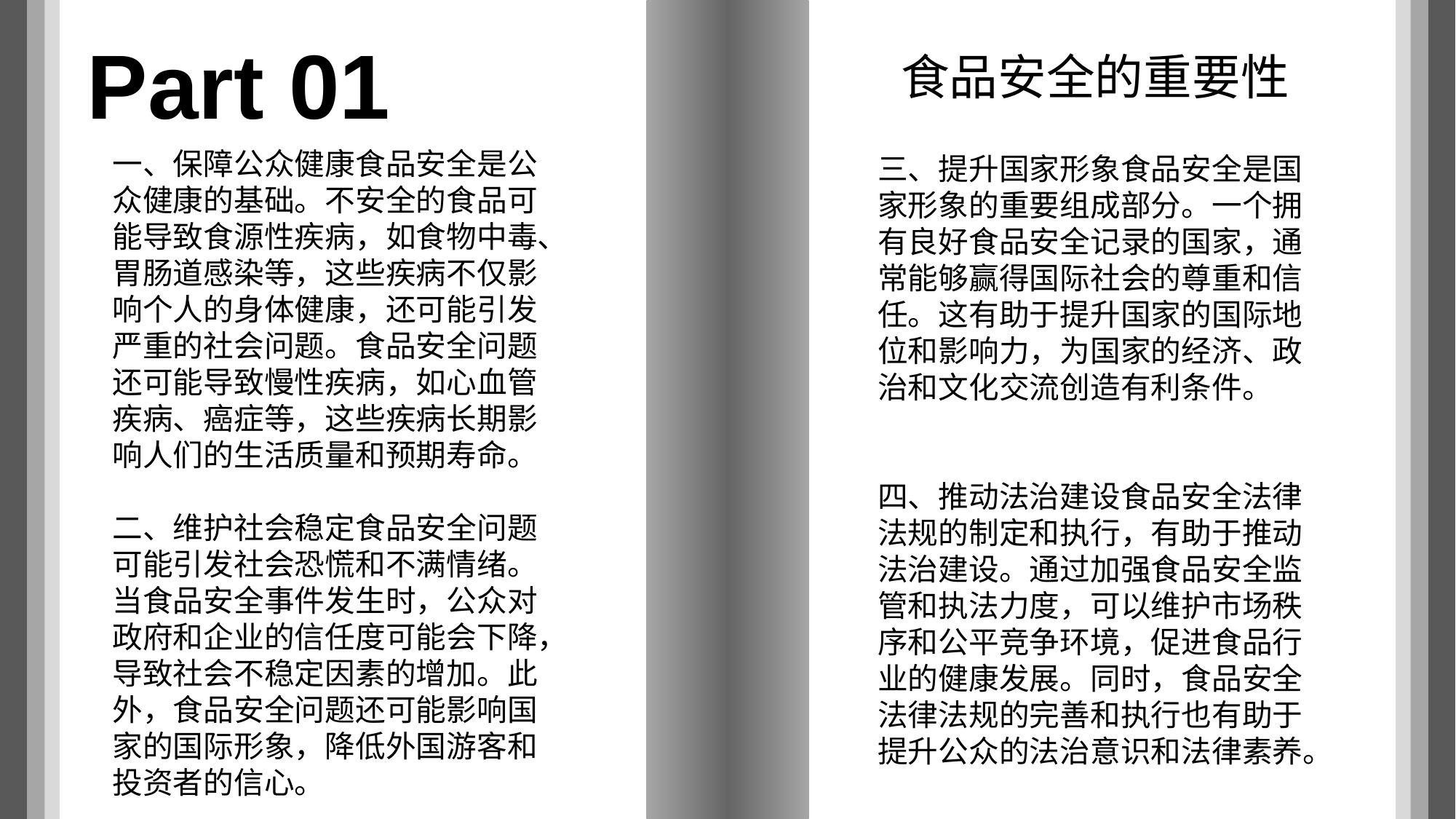

Part 01
食品安全的重要性

一、保障公众健康食品安全是公众健康的基础。不安全的食品可能导致食源性疾病，如食物中毒、胃肠道感染等，这些疾病不仅影响个人的身体健康，还可能引发严重的社会问题。食品安全问题还可能导致慢性疾病，如心血管疾病、癌症等，这些疾病长期影响人们的生活质量和预期寿命。

二、维护社会稳定食品安全问题可能引发社会恐慌和不满情绪。当食品安全事件发生时，公众对政府和企业的信任度可能会下降，导致社会不稳定因素的增加。此外，食品安全问题还可能影响国家的国际形象，降低外国游客和投资者的信心。
三、提升国家形象食品安全是国家形象的重要组成部分。一个拥有良好食品安全记录的国家，通常能够赢得国际社会的尊重和信任。这有助于提升国家的国际地位和影响力，为国家的经济、政治和文化交流创造有利条件。

四、推动法治建设食品安全法律法规的制定和执行，有助于推动法治建设。通过加强食品安全监管和执法力度，可以维护市场秩序和公平竞争环境，促进食品行业的健康发展。同时，食品安全法律法规的完善和执行也有助于提升公众的法治意识和法律素养。